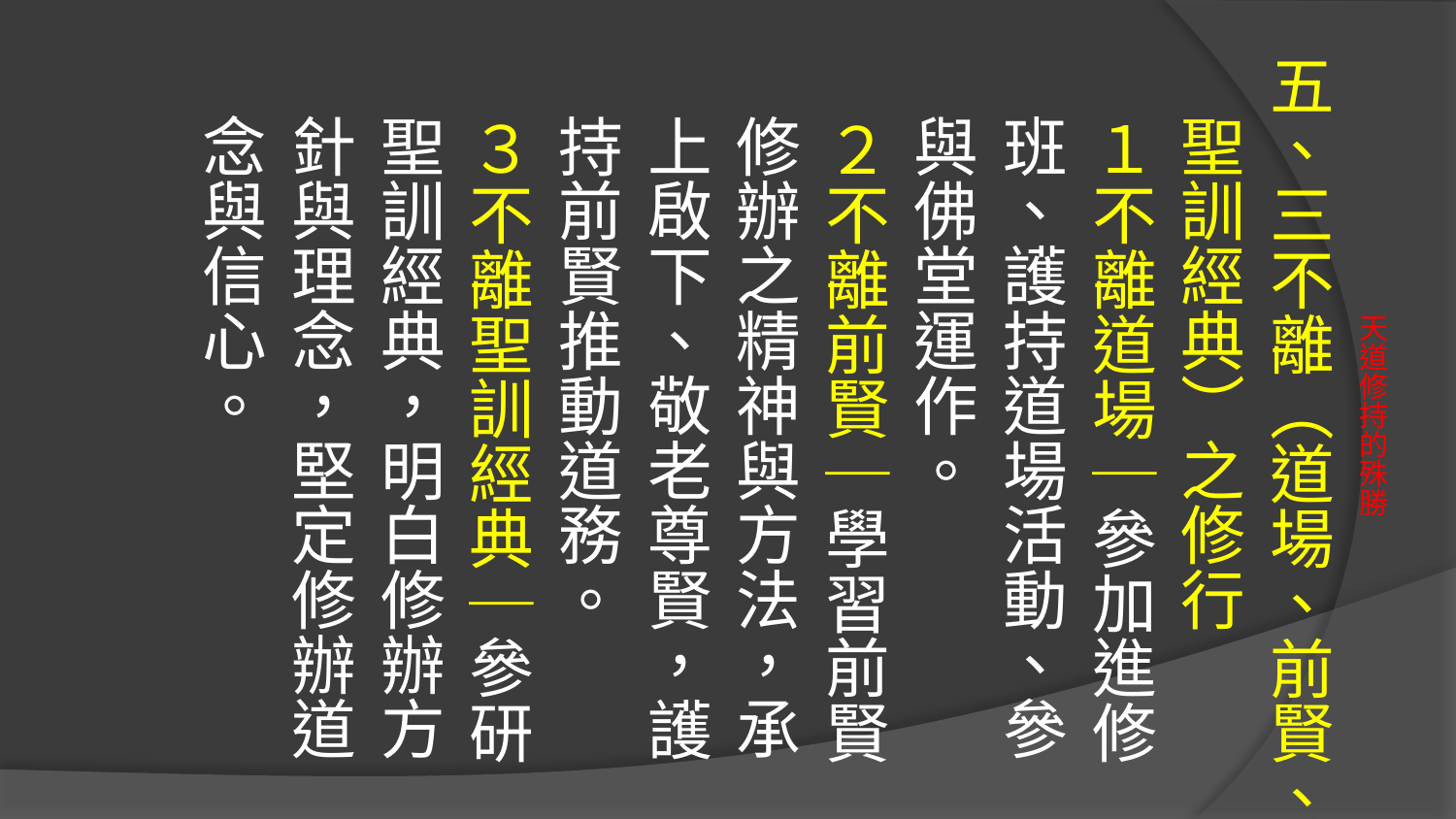

五、三不離（道場、前賢、聖訓經典）之修行
　１不離道場｜參加進修班、護持道場活動、參與佛堂運作。
　２不離前賢｜學習前賢修辦之精神與方法，承上啟下、敬老尊賢，護持前賢推動道務。
　３不離聖訓經典｜參研聖訓經典，明白修辦方針與理念，堅定修辦道念與信心。

# 天道修持的殊勝